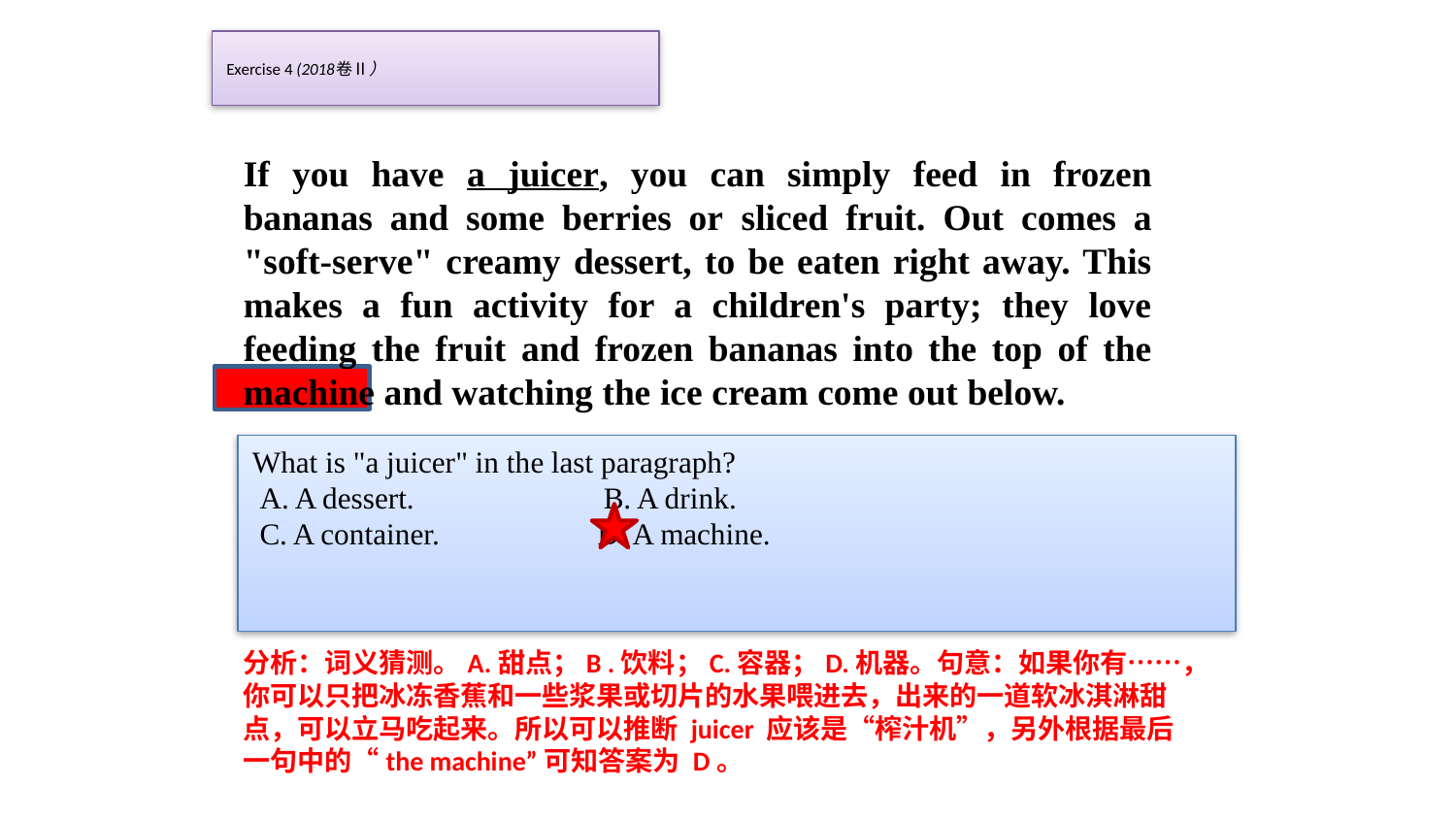

# Exercise 4 (2018卷Ⅱ）
If you have a juicer, you can simply feed in frozen bananas and some berries or sliced fruit. Out comes a "soft-serve" creamy dessert, to be eaten right away. This makes a fun activity for a children's party; they love feeding the fruit and frozen bananas into the top of the machine and watching the ice cream come out below.

What is "a juicer" in the last paragraph?
 A. A dessert.	        B. A drink.
 C. A container.                     D. A machine.

分析：词义猜测。A.甜点；B .饮料；C.容器；D.机器。句意：如果你有……，你可以只把冰冻香蕉和一些浆果或切片的水果喂进去，出来的一道软冰淇淋甜 点，可以立马吃起来。所以可以推断 juicer 应该是“榨汁机”，另外根据最后一句中的“the machine”可知答案为 D。